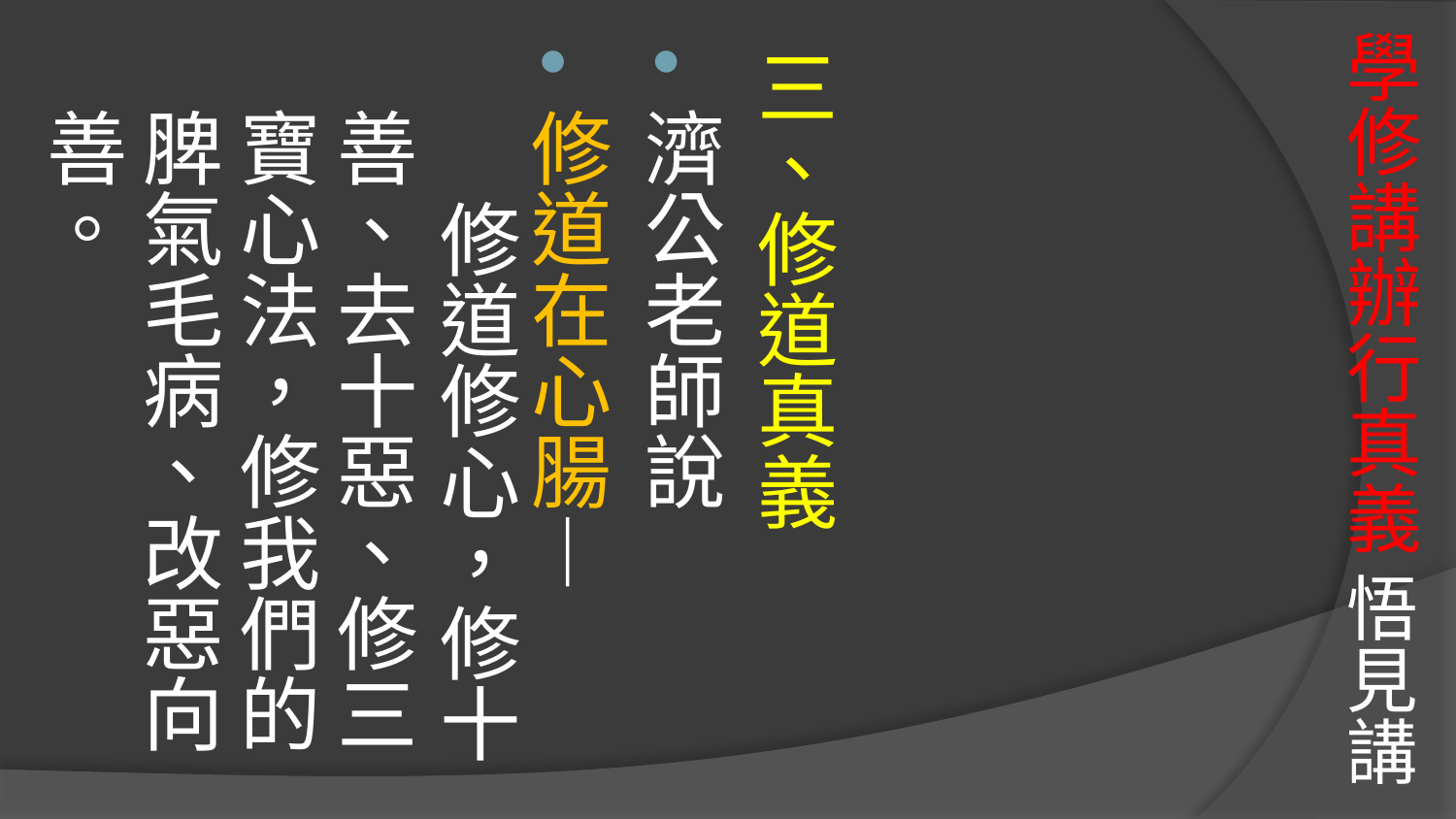

# 學修講辦行真義 悟見講
三、修道真義
濟公老師說
修道在心腸—                修道修心，修十善、去十惡、修三寶心法，修我們的脾氣毛病、改惡向善。